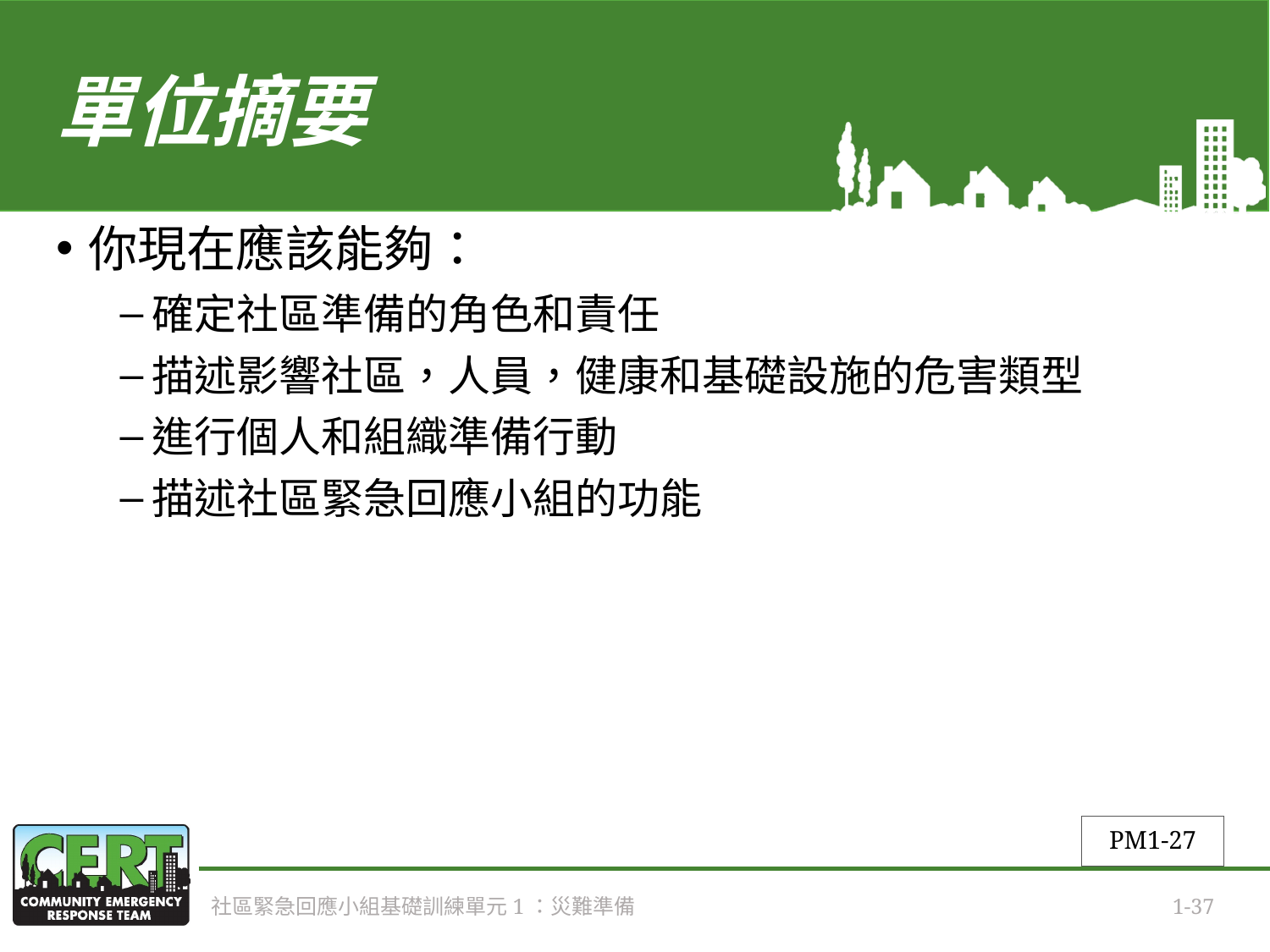

# 單位摘要
你現在應該能夠：
確定社區準備的角色和責任
描述影響社區，人員，健康和基礎設施的危害類型
進行個人和組織準備行動
描述社區緊急回應小組的功能
PM1-27
社區緊急回應小組基礎訓練單元1：災難準備
1-37